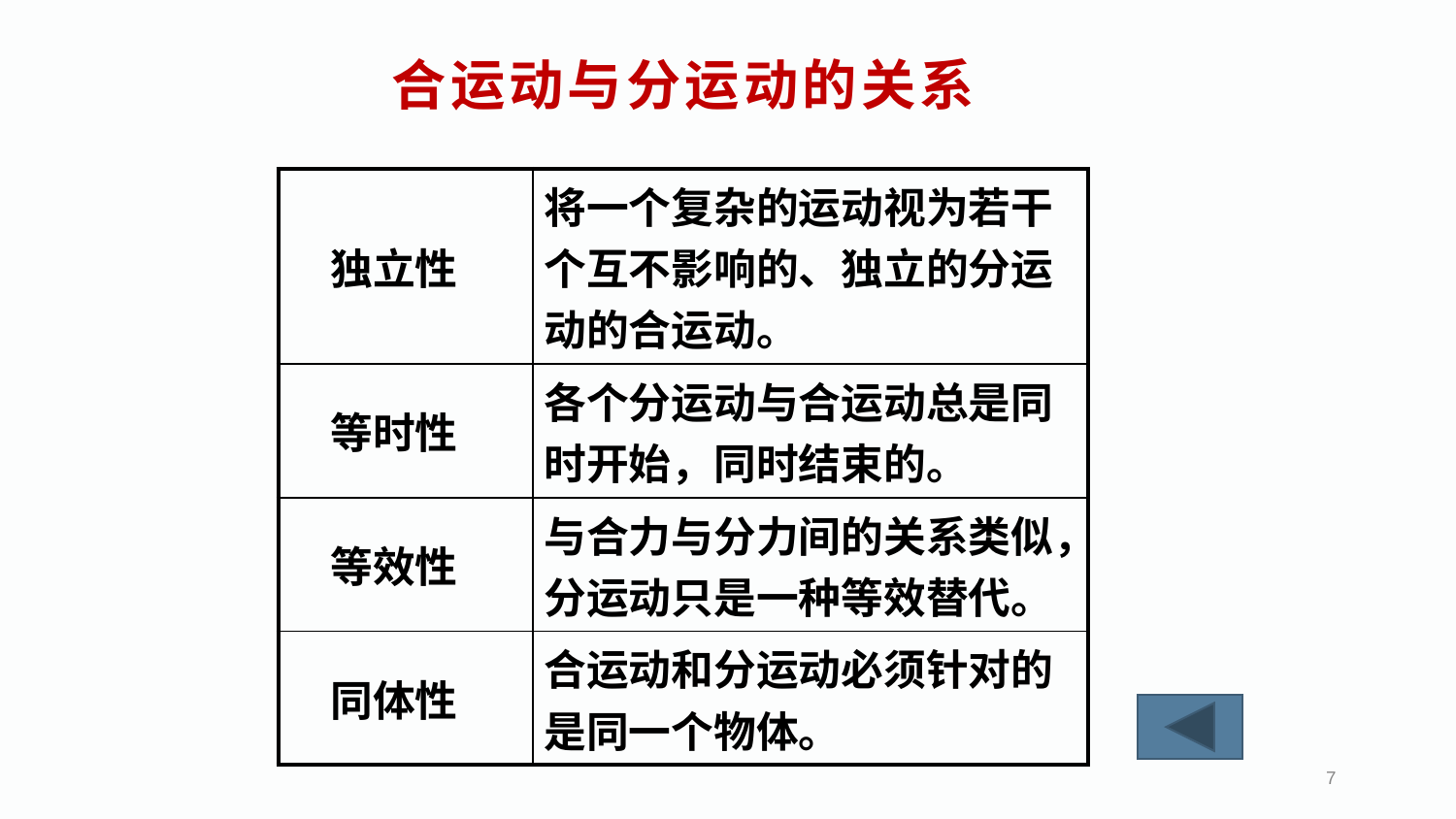

合运动与分运动的关系
| 独立性 | 将一个复杂的运动视为若干个互不影响的、独立的分运动的合运动。 |
| --- | --- |
| 等时性 | 各个分运动与合运动总是同时开始，同时结束的。 |
| 等效性 | 与合力与分力间的关系类似，分运动只是一种等效替代。 |
| 同体性 | 合运动和分运动必须针对的是同一个物体。 |

7